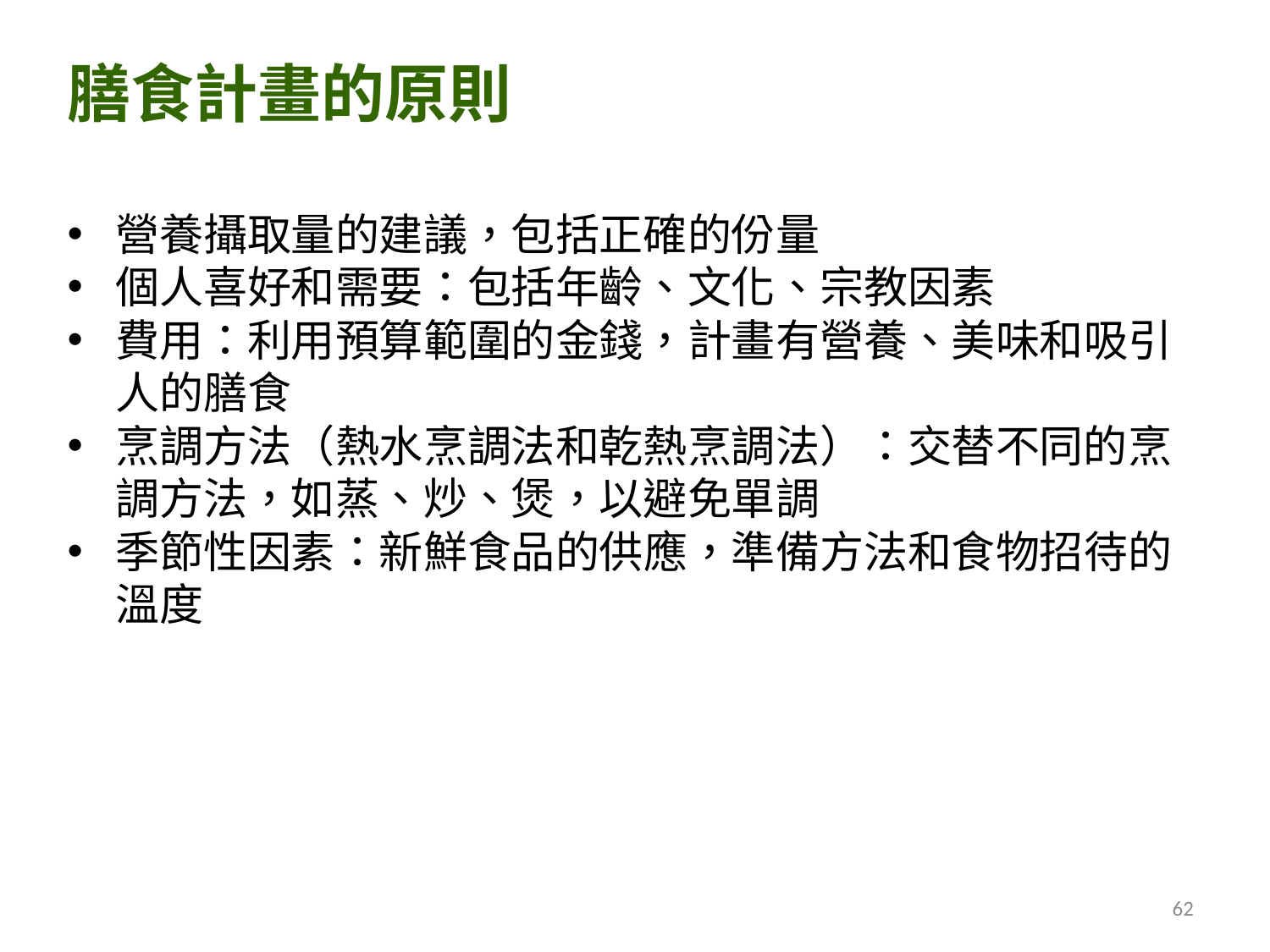

膳食計畫的原則

營養攝取量的建議，包括正確的份量
個人喜好和需要：包括年齡、文化、宗教因素
費用：利用預算範圍的金錢，計畫有營養、美味和吸引人的膳食
烹調方法（熱水烹調法和乾熱烹調法）：交替不同的烹調方法，如蒸、炒、煲，以避免單調
季節性因素：新鮮食品的供應，準備方法和食物招待的溫度

62